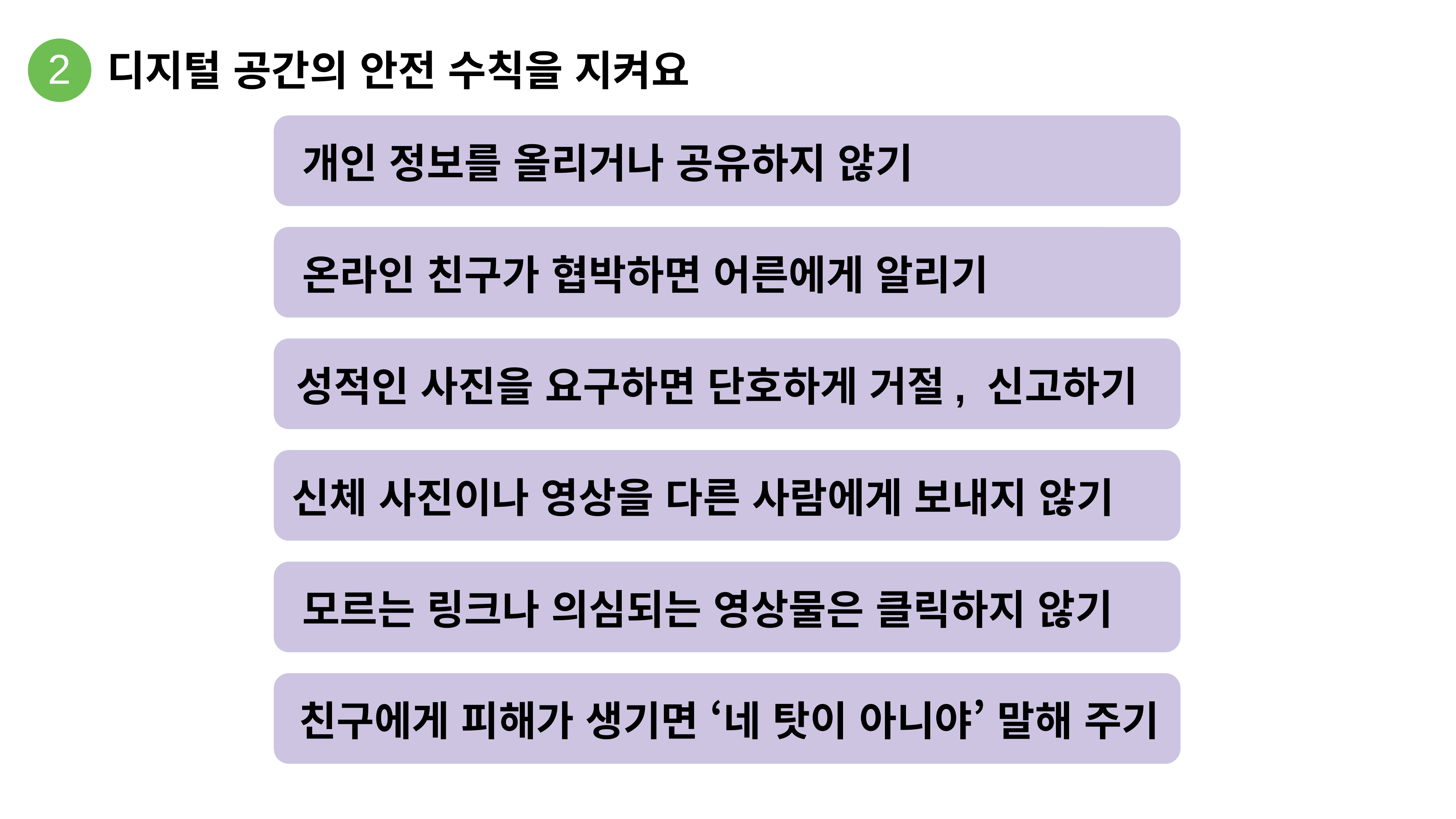

2
디지털 공간의 안전 수칙을 지켜요

개인 정보를 올리거나 공유하지 않기

온라인 친구가 협박하면 어른에게 알리기

성적인 사진을 요구하면 단호하게 거절, 신고하기

신체 사진이나 영상을 다른 사람에게 보내지 않기

모르는 링크나 의심되는 영상물은 클릭하지 않기

친구에게 피해가 생기면 ‘네 탓이 아니야’ 말해 주기